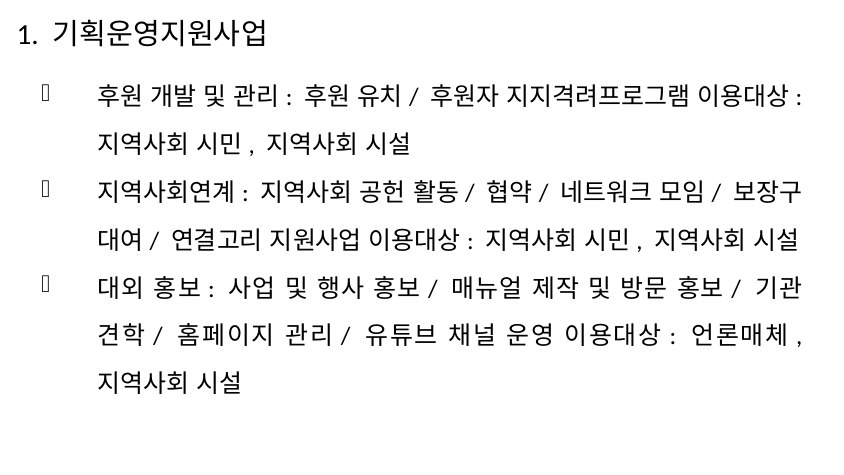

# 1. 기획운영지원사업
후원 개발 및 관리: 후원 유치/ 후원자 지지격려프로그램 이용대상: 지역사회 시민, 지역사회 시설
지역사회연계: 지역사회 공헌 활동/ 협약/ 네트워크 모임/ 보장구 대여/ 연결고리 지원사업 이용대상: 지역사회 시민, 지역사회 시설
대외 홍보: 사업 및 행사 홍보/ 매뉴얼 제작 및 방문 홍보/ 기관 견학/ 홈페이지 관리/ 유튜브 채널 운영 이용대상: 언론매체, 지역사회 시설